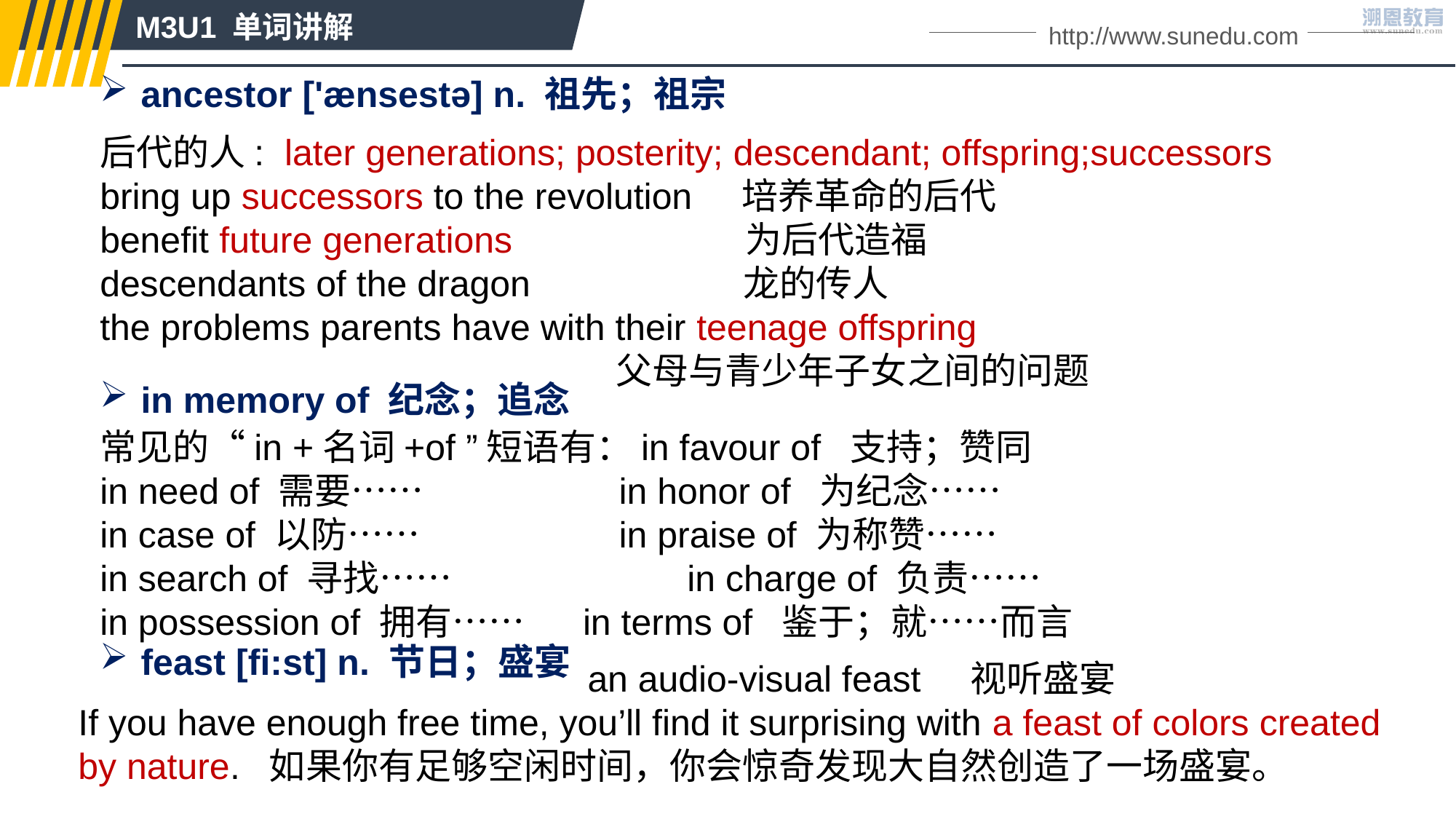

M3U1 单词讲解
http://www.sunedu.com
ancestor ['ænsestə] n. 祖先；祖宗

in memory of 纪念；追念

feast [fi:st] n. 节日；盛宴
后代的人:  later generations; posterity; descendant; offspring;successors
bring up successors to the revolution    培养革命的后代
benefit future generations                      为后代造福
descendants of the dragon                    龙的传人
the problems parents have with their teenage offspring
                                                              父母与青少年子女之间的问题
常见的“in +名词+of ”短语有：in favour of  支持；赞同
in need of 需要……		         in honor of  为纪念……
in case of 以防……		         in praise of 为称赞……
in search of 寻找…… 		    in charge of 负责……
in possession of 拥有……      in terms of  鉴于；就……而言

                                                  an audio-visual feast    视听盛宴
If you have enough free time, you’ll find it surprising with a feast of colors created by nature.  如果你有足够空闲时间，你会惊奇发现大自然创造了一场盛宴。